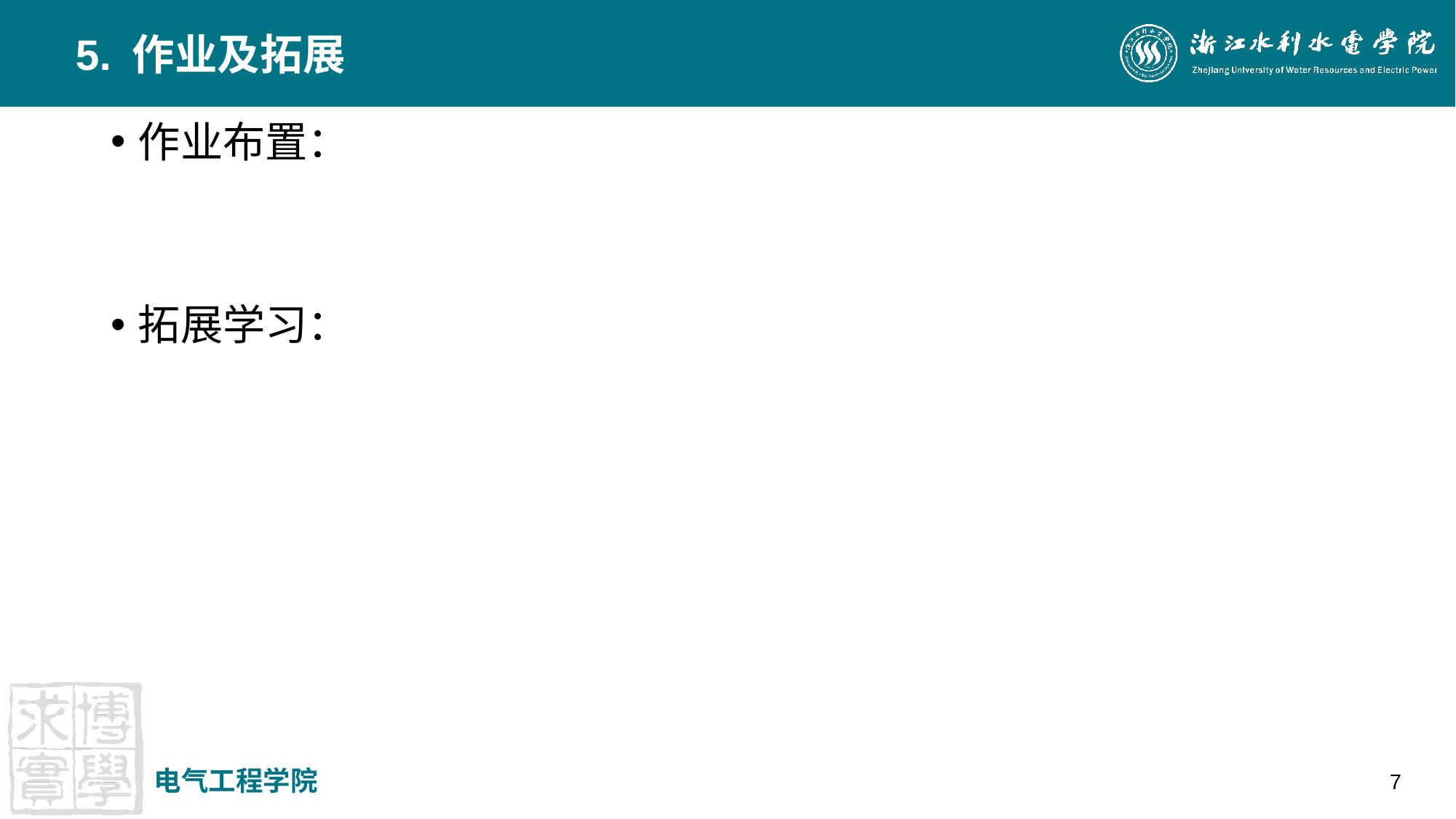

# 5. 作业及拓展
作业布置：

拓展学习：
电气工程学院
7